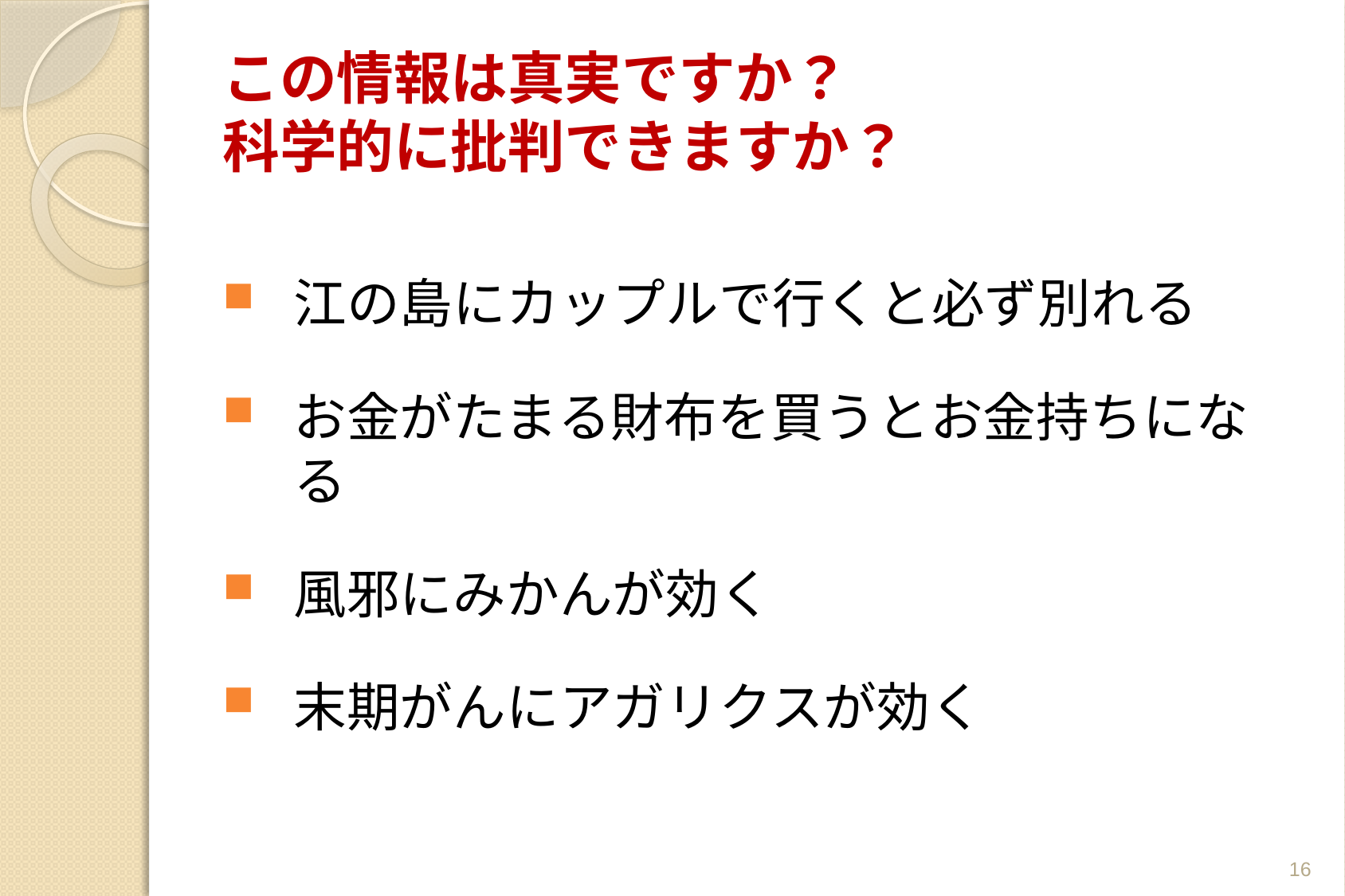

# この情報は真実ですか？ 科学的に批判できますか？
江の島にカップルで行くと必ず別れる
お金がたまる財布を買うとお金持ちになる
風邪にみかんが効く
末期がんにアガリクスが効く
16